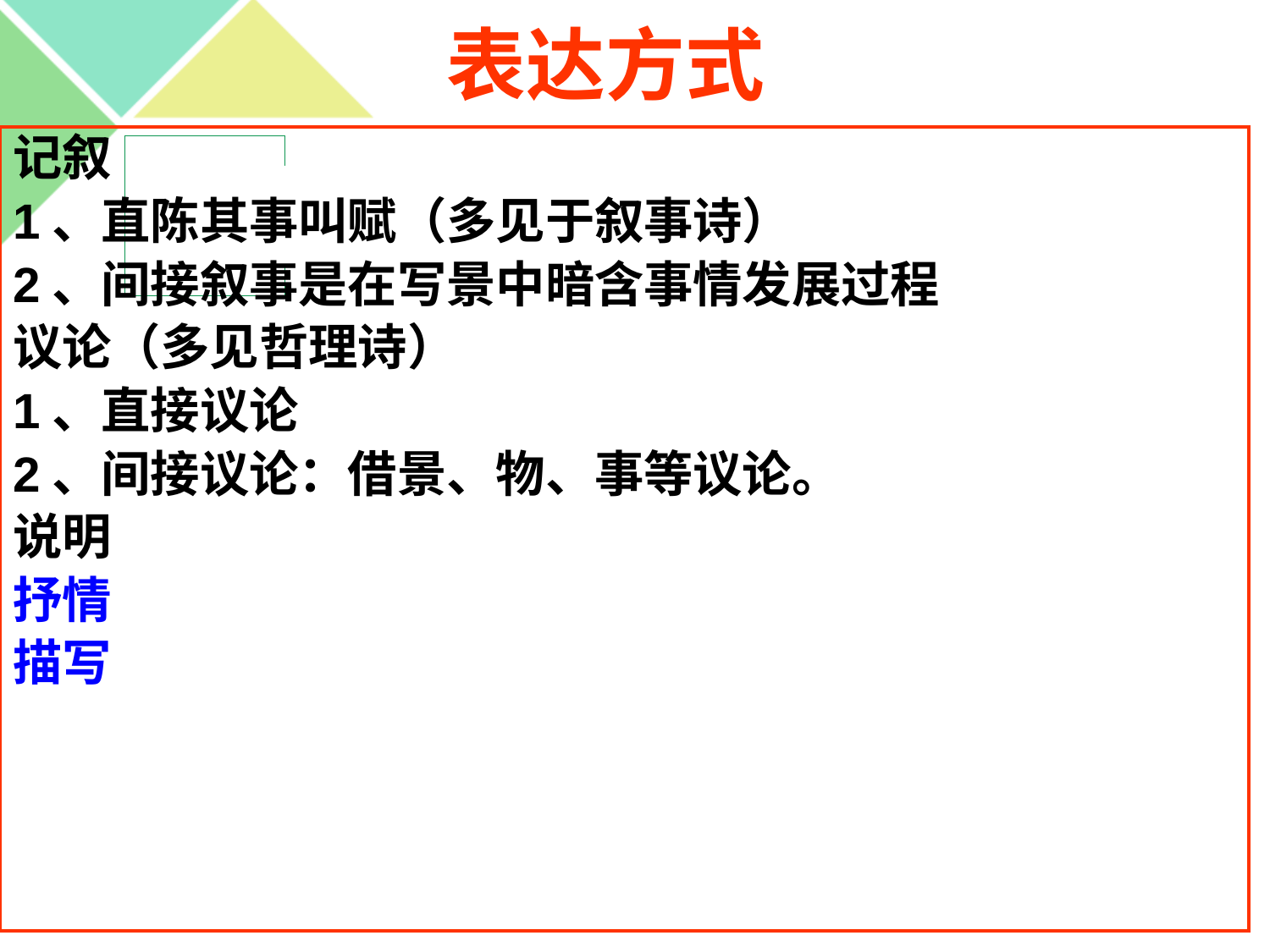

表达方式
记叙
1、直陈其事叫赋（多见于叙事诗）
2、间接叙事是在写景中暗含事情发展过程
议论（多见哲理诗）
1、直接议论
2、间接议论：借景、物、事等议论。
说明
抒情
描写